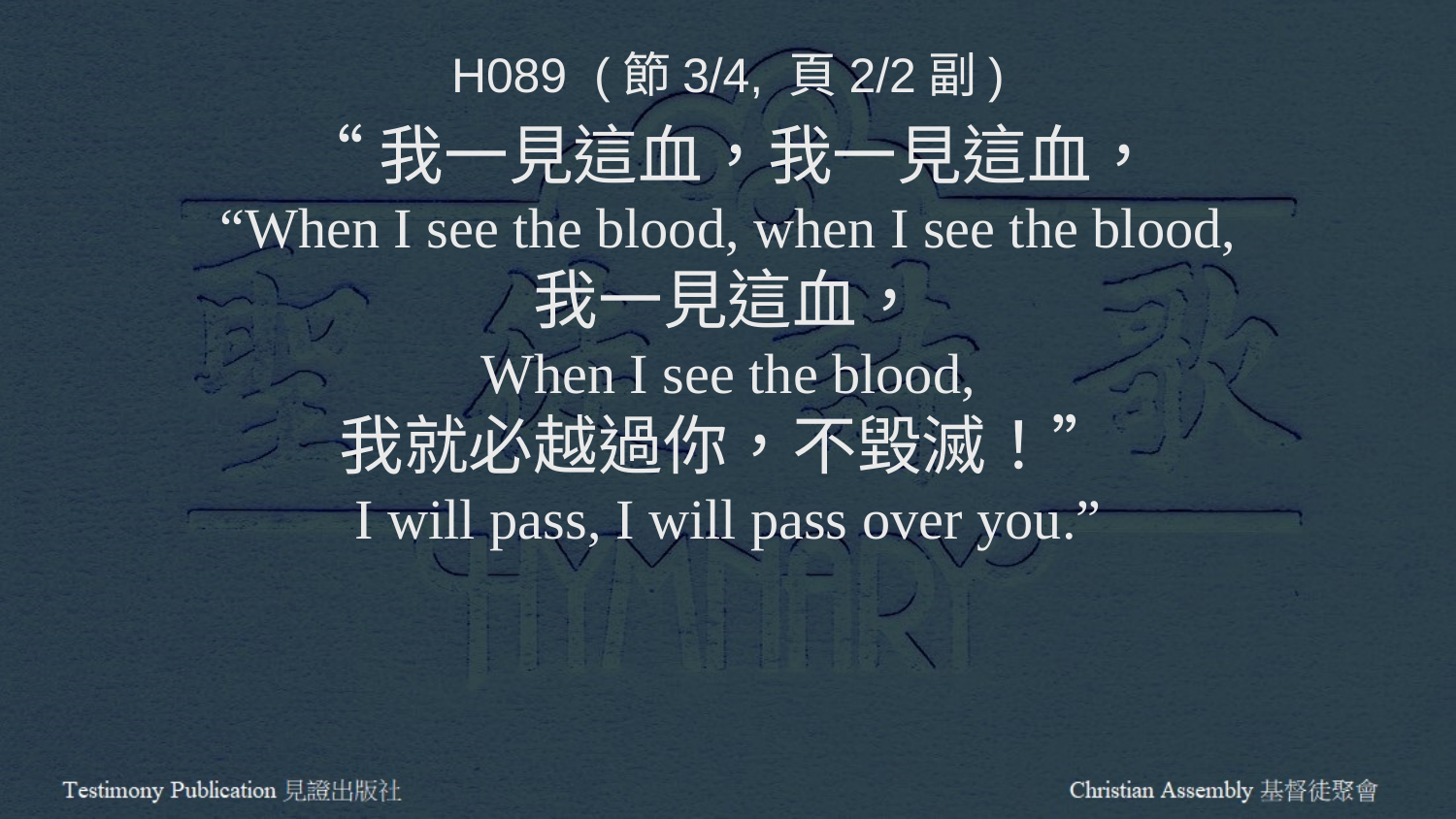

H089  (節3/4, 頁2/2副)
“我一見這血，我一見這血，
“When I see the blood, when I see the blood,
我一見這血，
When I see the blood,
我就必越過你，不毀滅！”
I will pass, I will pass over you.”